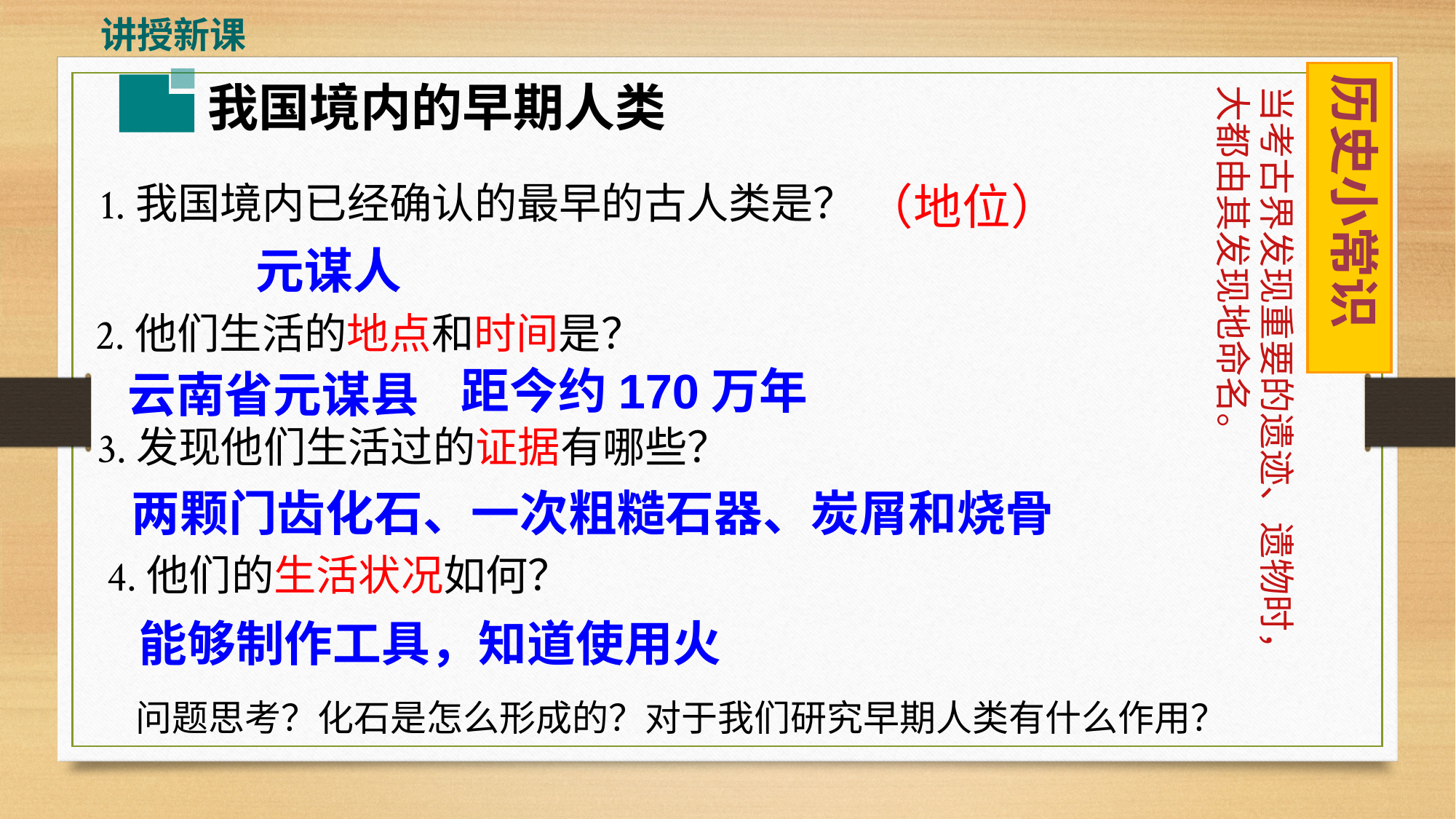

讲授新课
历史小常识

我国境内的早期人类

当考古界发现重要的遗迹、遗物时，
大都由其发现地命名。
1.我国境内已经确认的最早的古人类是？
（地位）
元谋人
2.他们生活的地点和时间是？
距今约170万年
云南省元谋县

3.发现他们生活过的证据有哪些？
两颗门齿化石、一次粗糙石器、炭屑和烧骨
4.他们的生活状况如何？
能够制作工具，知道使用火
问题思考？化石是怎么形成的？对于我们研究早期人类有什么作用？